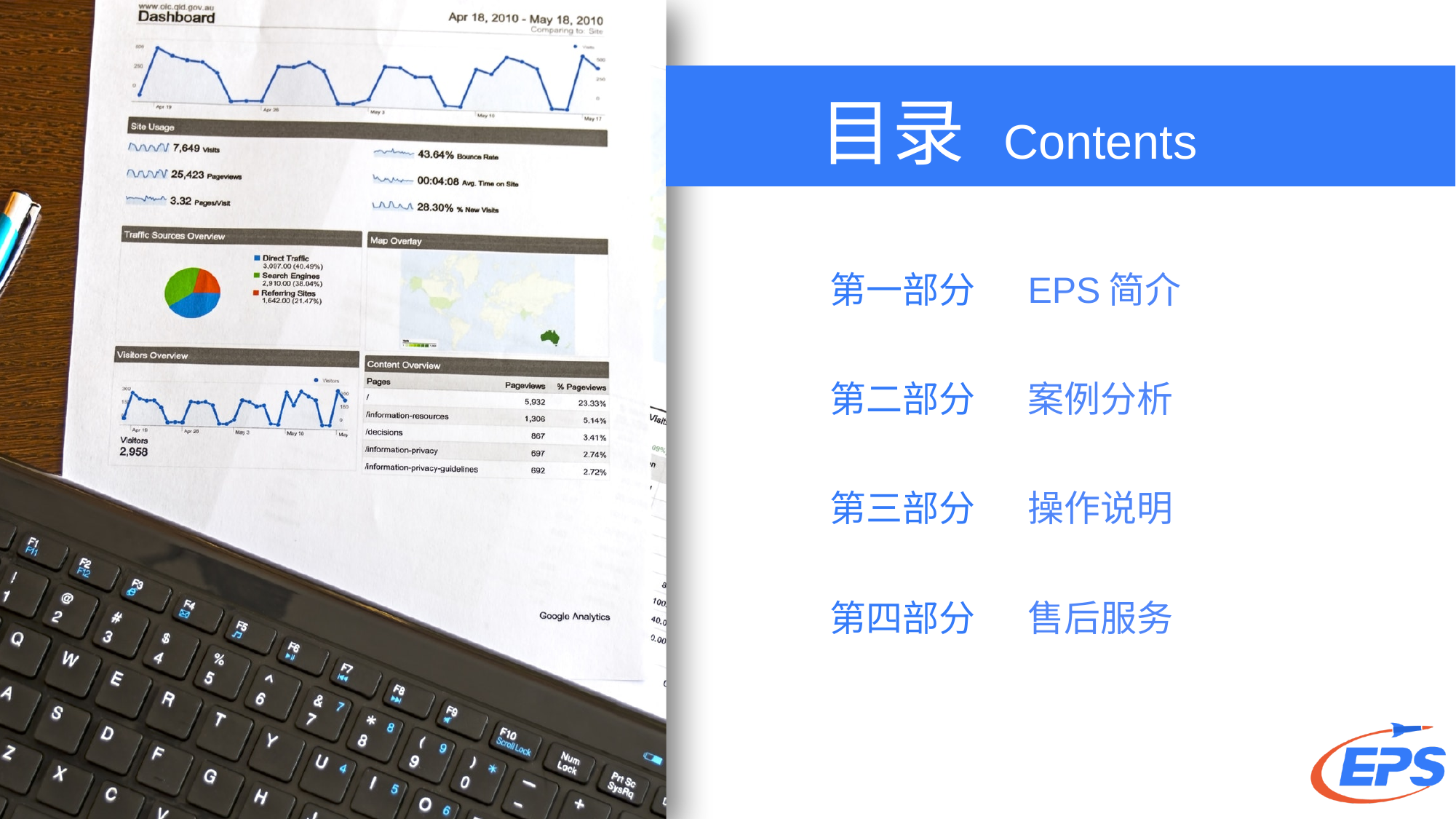

| 第一部分 | EPS简介 |
| --- | --- |
| 第二部分 | 案例分析 |
| 第三部分 | 操作说明 |
| 第四部分 | 售后服务 |